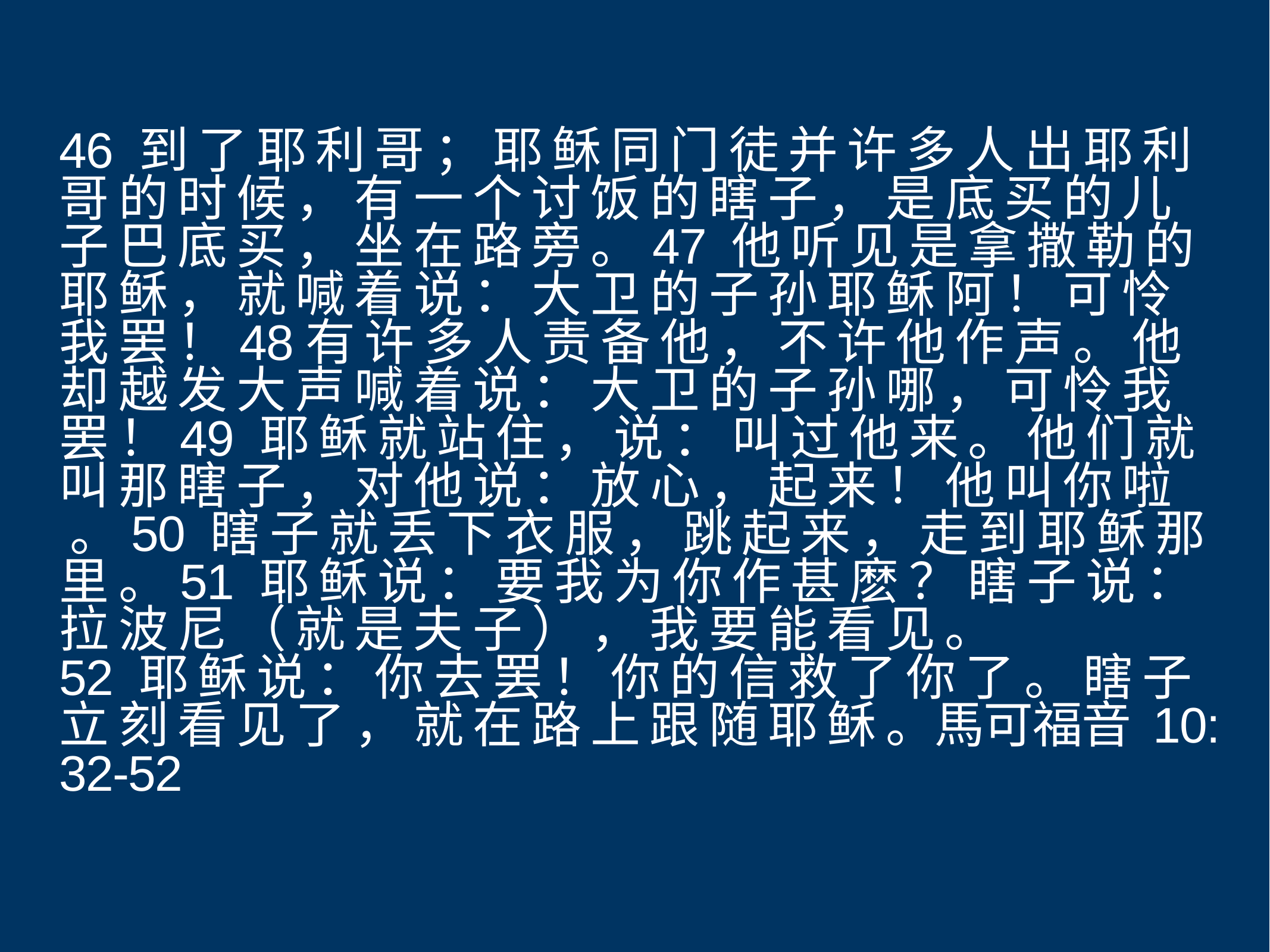

# 46 到 了 耶 利 哥 ； 耶 稣 同 门 徒 并 许 多 人 出 耶 利 哥 的 时 候 ， 有 一 个 讨 饭 的 瞎 子 ， 是 底 买 的 儿 子 巴 底 买 ， 坐 在 路 旁 。47 他 听 见 是 拿 撒 勒 的 耶 稣 ， 就 喊 着 说 ： 大 卫 的 子 孙 耶 稣 阿 ！ 可 怜 我 罢 ！48有 许 多 人 责 备 他 ， 不 许 他 作 声 。 他 却 越 发 大 声 喊 着 说 ： 大 卫 的 子 孙 哪 ， 可 怜 我 罢 ！49 耶 稣 就 站 住 ， 说 ： 叫 过 他 来 。 他 们 就 叫 那 瞎 子 ， 对 他 说 ： 放 心 ， 起 来 ！ 他 叫 你 啦 。50 瞎 子 就 丢 下 衣 服 ， 跳 起 来 ， 走 到 耶 稣 那 里 。51 耶 稣 说 ： 要 我 为 你 作 甚 麽 ？ 瞎 子 说 ： 拉 波 尼 （ 就 是 夫 子 ） ， 我 要 能 看 见 。
52 耶 稣 说 ： 你 去 罢 ！ 你 的 信 救 了 你 了 。 瞎 子 立 刻 看 见 了 ， 就 在 路 上 跟 随 耶 稣 。馬可福音 10: 32-52